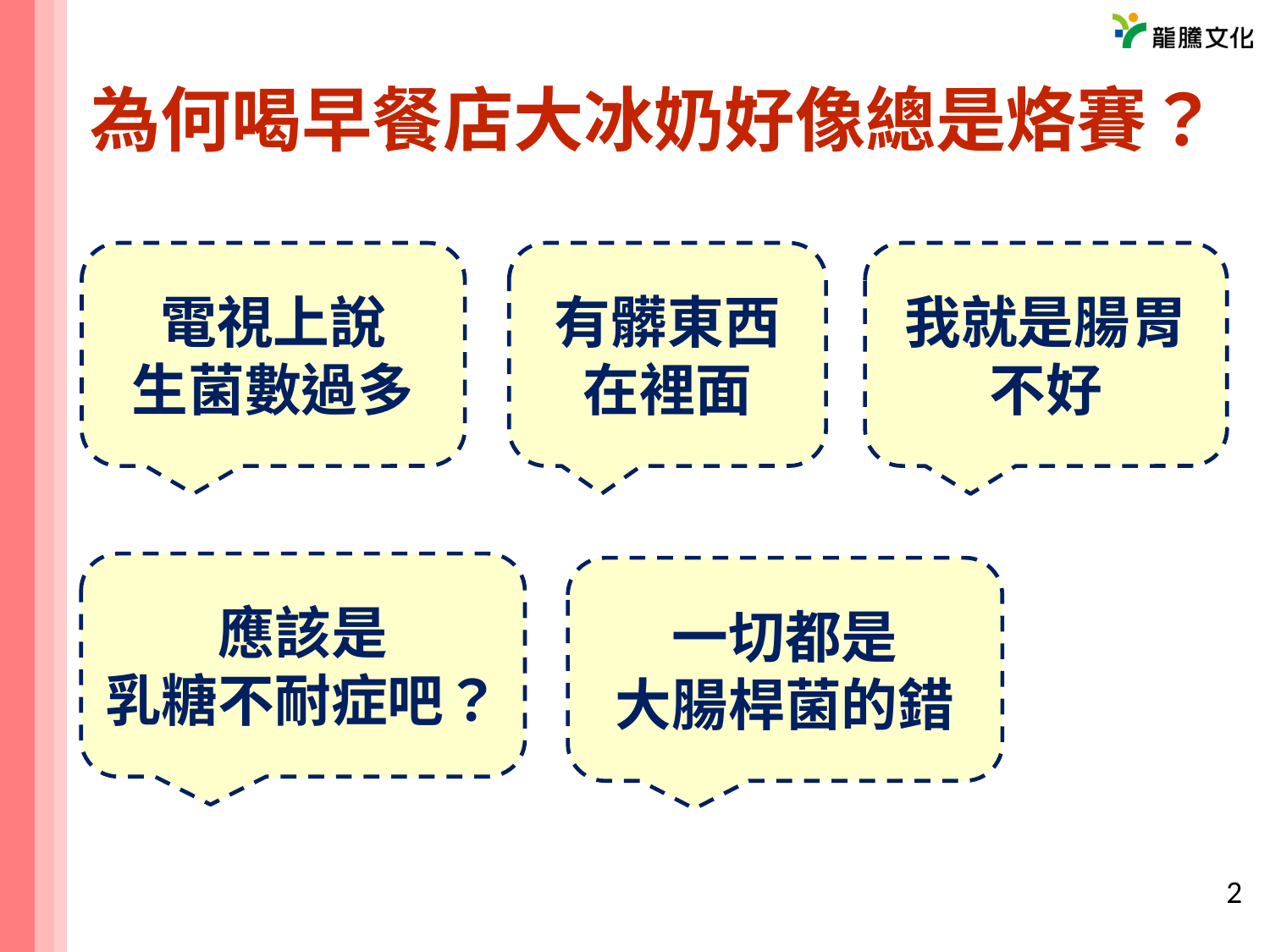

# 為何喝早餐店大冰奶好像總是烙賽？
我就是腸胃不好
電視上說
生菌數過多
有髒東西在裡面
應該是
乳糖不耐症吧？
一切都是
大腸桿菌的錯
2